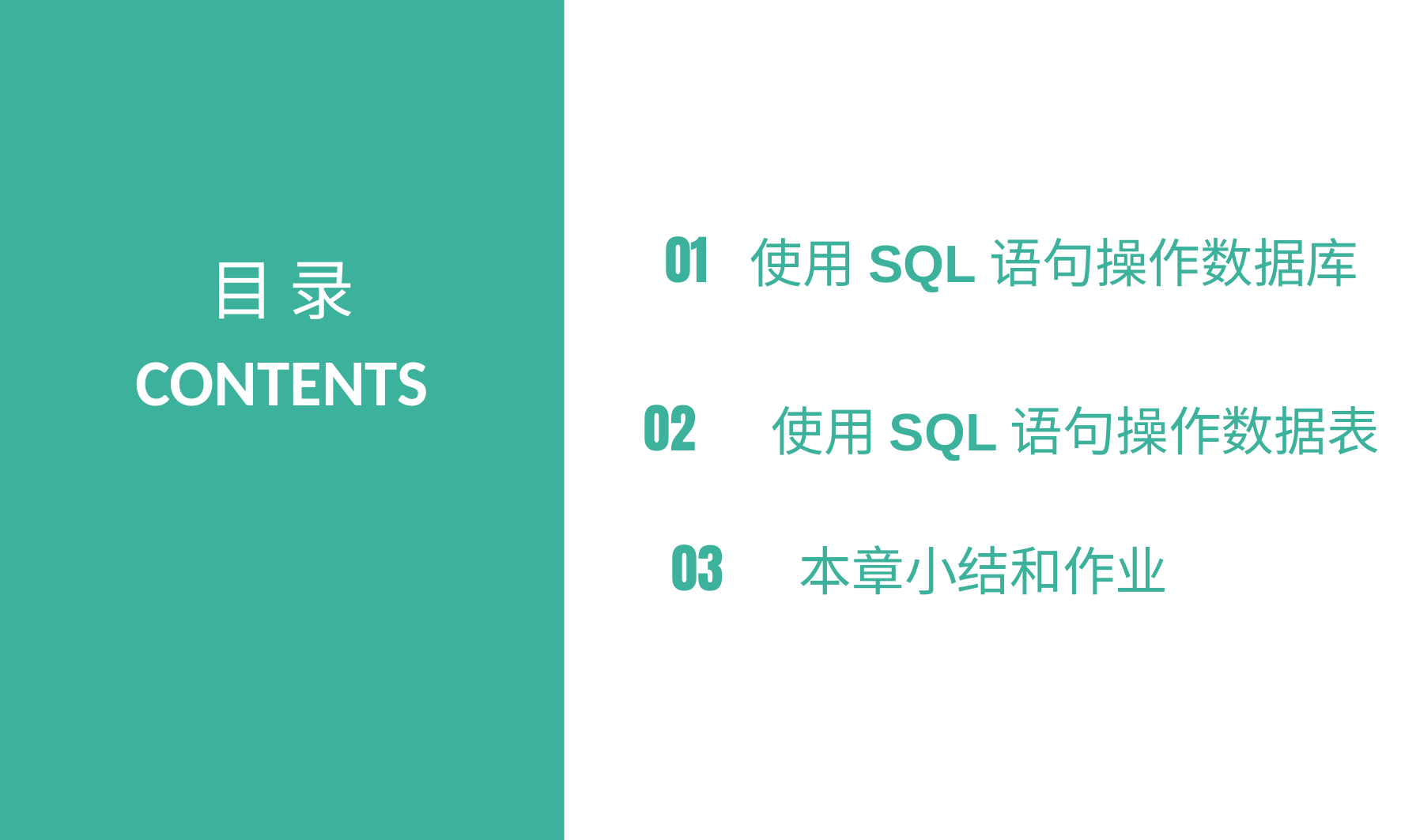

01  使用SQL语句操作数据库
目 录
CONTENTS
02     使用SQL语句操作数据表
03     本章小结和作业